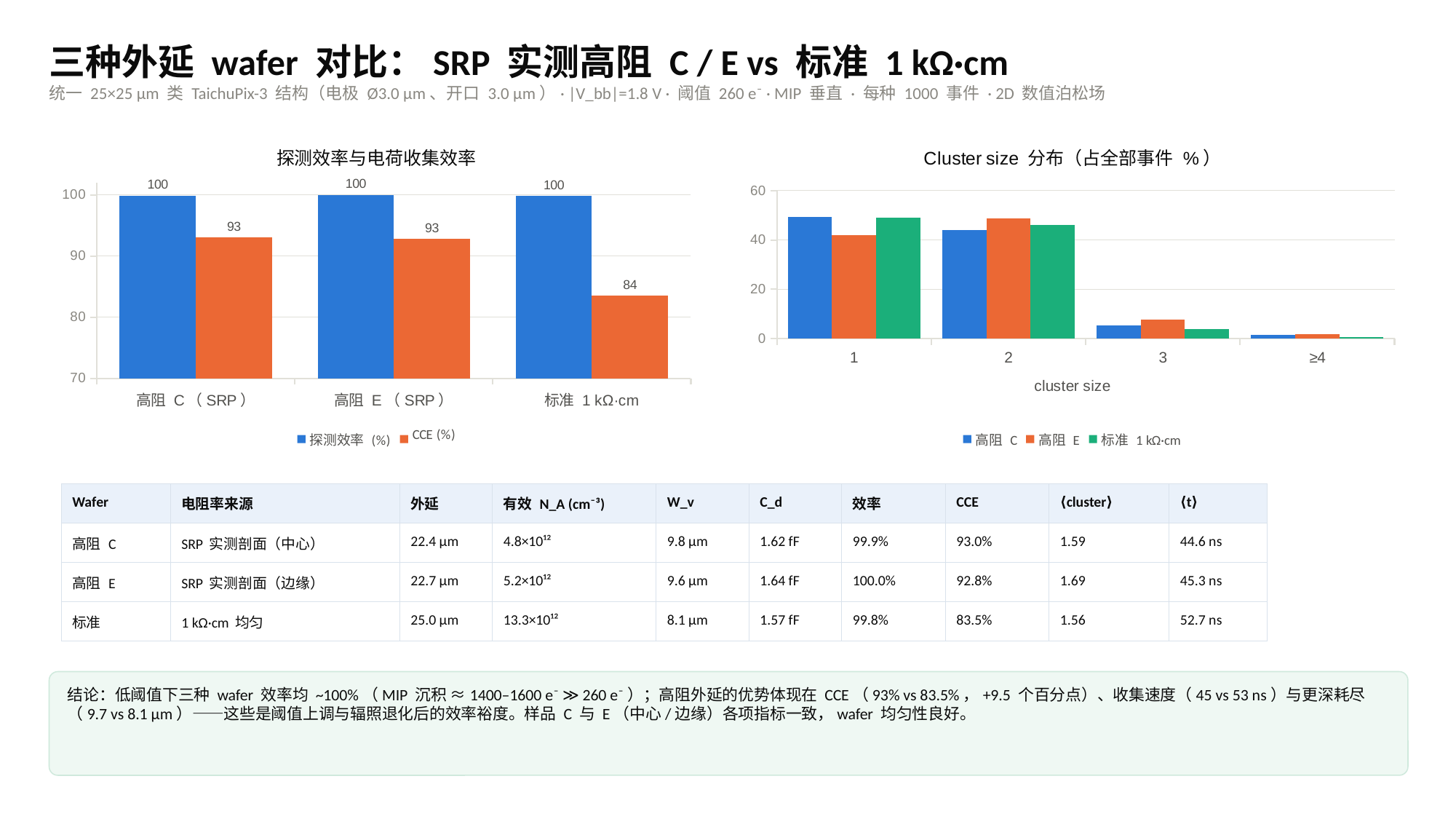

三种外延 wafer 对比：SRP 实测高阻 C / E vs 标准 1 kΩ·cm
统一 25×25 µm 类 TaichuPix-3 结构（电极 Ø3.0 µm、开口 3.0 µm）· |V_bb|=1.8 V · 阈值 260 e⁻ · MIP 垂直 · 每种 1000 事件 · 2D 数值泊松场

### Chart: 探测效率与电荷收集效率

| Category | 探测效率 (%) | CCE (%) |
|---|---|---|
| 高阻 C（SRP） | 99.9 | 93.0 |
| 高阻 E（SRP） | 100.0 | 92.8 |
| 标准 1 kΩ·cm | 99.8 | 83.5 |

### Chart: Cluster size 分布（占全部事件 %）

| Category | 高阻 C | 高阻 E | 标准 1 kΩ·cm |
|---|---|---|---|
| 1 | 49.4 | 41.9 | 49.1 |
| 2 | 43.9 | 48.7 | 46.2 |
| 3 | 5.2 | 7.7 | 3.8 |
| ≥4 | 1.4 | 1.7 | 0.7 |
| Wafer | 电阻率来源 | 外延 | 有效 N\_A (cm⁻³) | W\_v | C\_d | 效率 | CCE | ⟨cluster⟩ | ⟨t⟩ |
| --- | --- | --- | --- | --- | --- | --- | --- | --- | --- |
| 高阻 C | SRP 实测剖面（中心） | 22.4 µm | 4.8×10¹² | 9.8 µm | 1.62 fF | 99.9% | 93.0% | 1.59 | 44.6 ns |
| 高阻 E | SRP 实测剖面（边缘） | 22.7 µm | 5.2×10¹² | 9.6 µm | 1.64 fF | 100.0% | 92.8% | 1.69 | 45.3 ns |
| 标准 | 1 kΩ·cm 均匀 | 25.0 µm | 13.3×10¹² | 8.1 µm | 1.57 fF | 99.8% | 83.5% | 1.56 | 52.7 ns |

结论：低阈值下三种 wafer 效率均 ~100%（MIP 沉积 ≈1400–1600 e⁻ ≫ 260 e⁻）；高阻外延的优势体现在 CCE（93% vs 83.5%，+9.5 个百分点）、收集速度（45 vs 53 ns）与更深耗尽（9.7 vs 8.1 µm）——这些是阈值上调与辐照退化后的效率裕度。样品 C 与 E（中心/边缘）各项指标一致，wafer 均匀性良好。